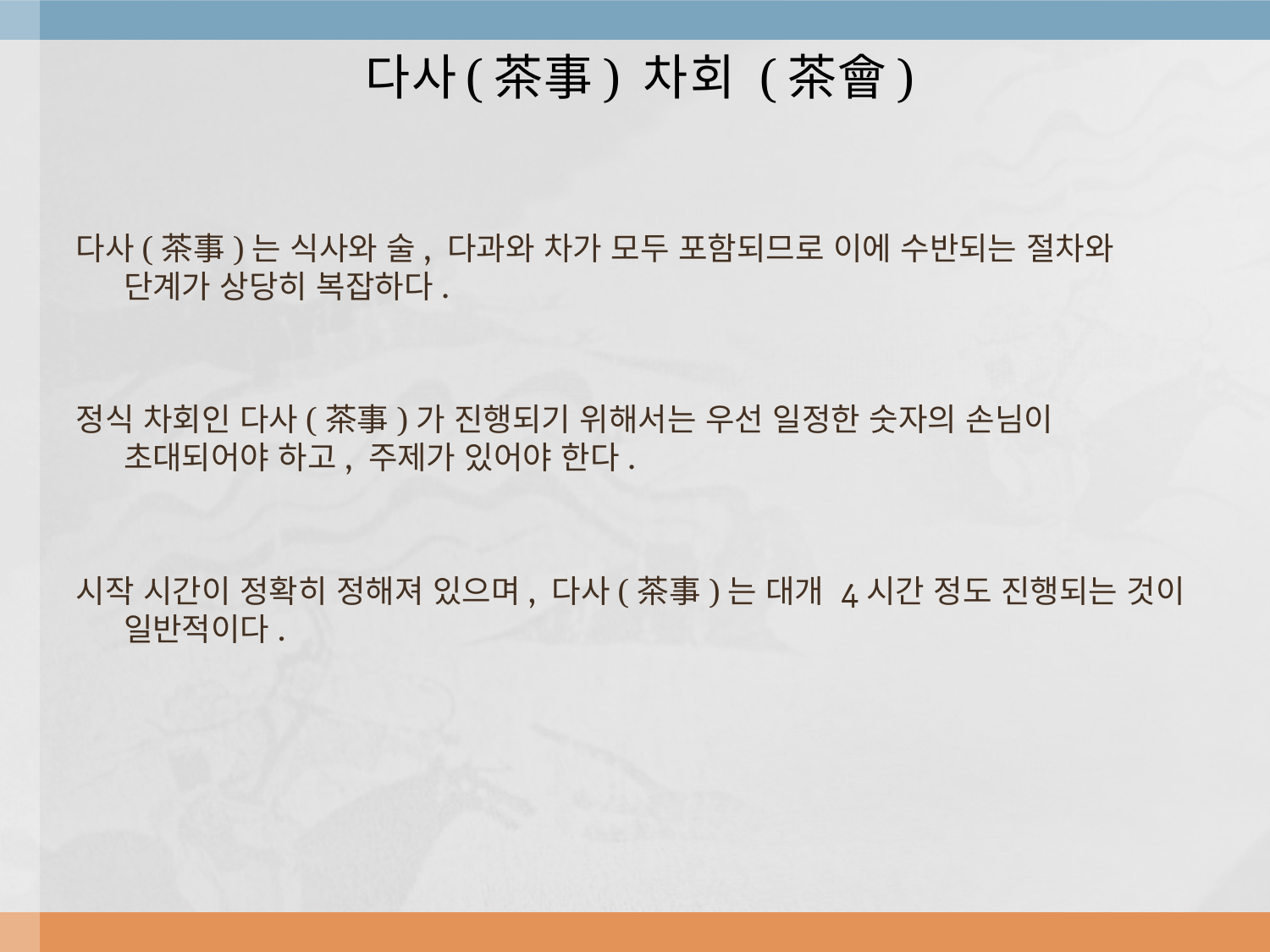

# 다사(茶事) 차회 (茶會)
다사(茶事)는 식사와 술, 다과와 차가 모두 포함되므로 이에 수반되는 절차와 단계가 상당히 복잡하다.

정식 차회인 다사(茶事)가 진행되기 위해서는 우선 일정한 숫자의 손님이 초대되어야 하고, 주제가 있어야 한다.

시작 시간이 정확히 정해져 있으며, 다사(茶事)는 대개 4시간 정도 진행되는 것이 일반적이다.